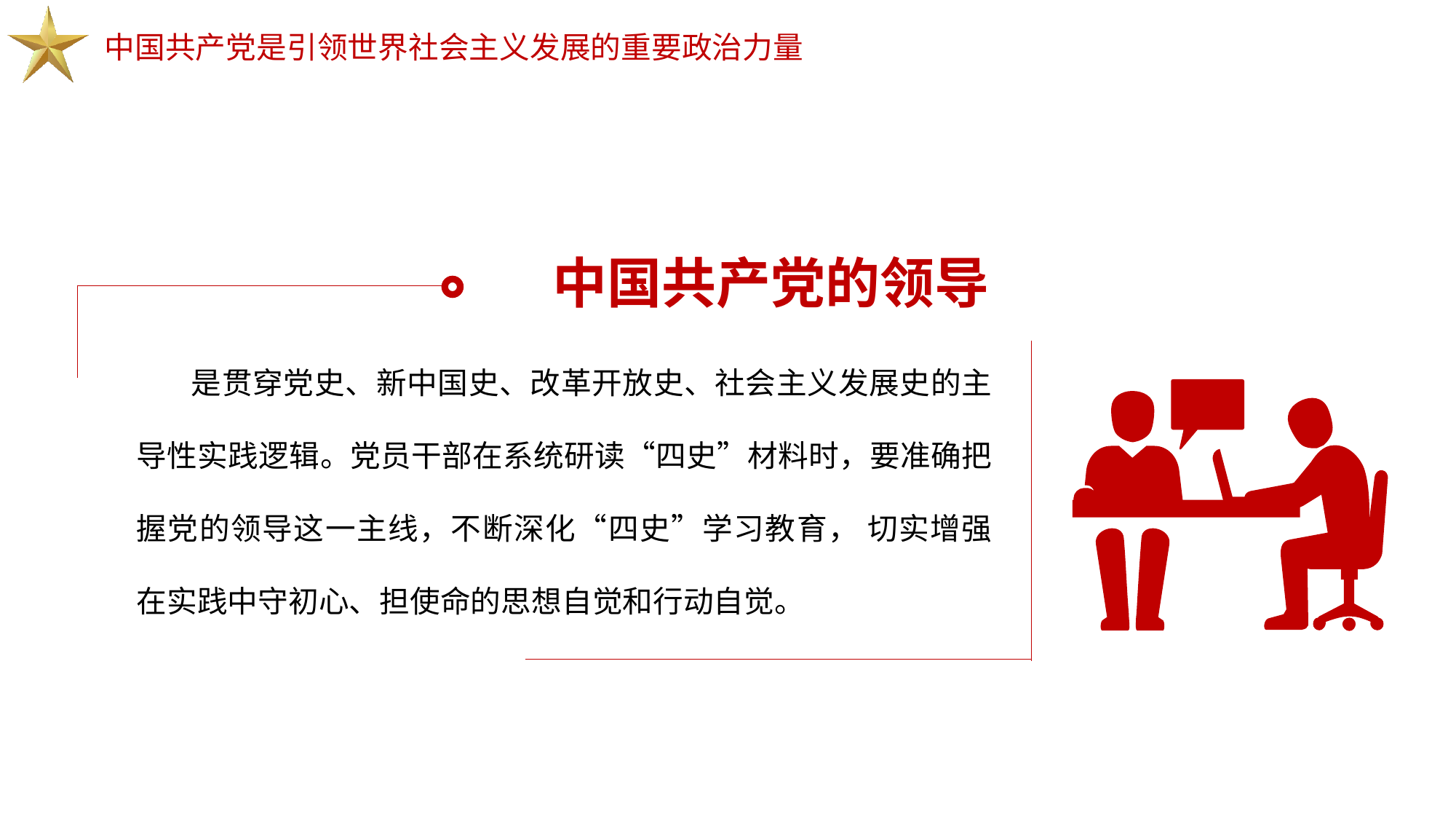

中国共产党的领导

是贯穿党史、新中国史、改革开放史、社会主义发展史的主导性实践逻辑。党员干部在系统研读“四史”材料时，要准确把握党的领导这一主线，不断深化“四史”学习教育， 切实增强在实践中守初心、担使命的思想自觉和行动自觉。